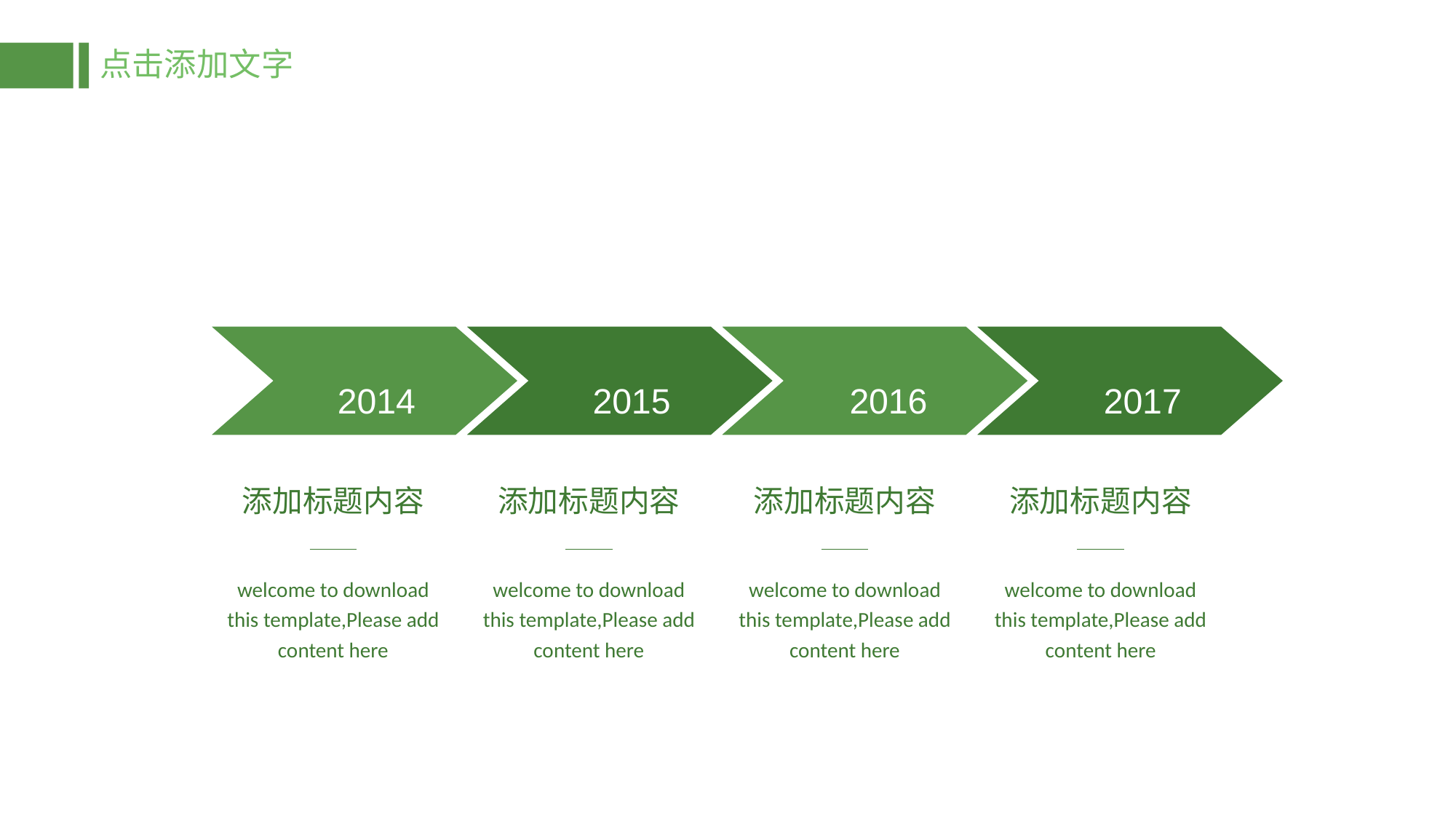

点击添加文字

2014

2015

2016

2017
添加标题内容
添加标题内容
添加标题内容
添加标题内容
welcome to download this template,Please add content here
welcome to download this template,Please add content here
welcome to download this template,Please add content here
welcome to download this template,Please add content here